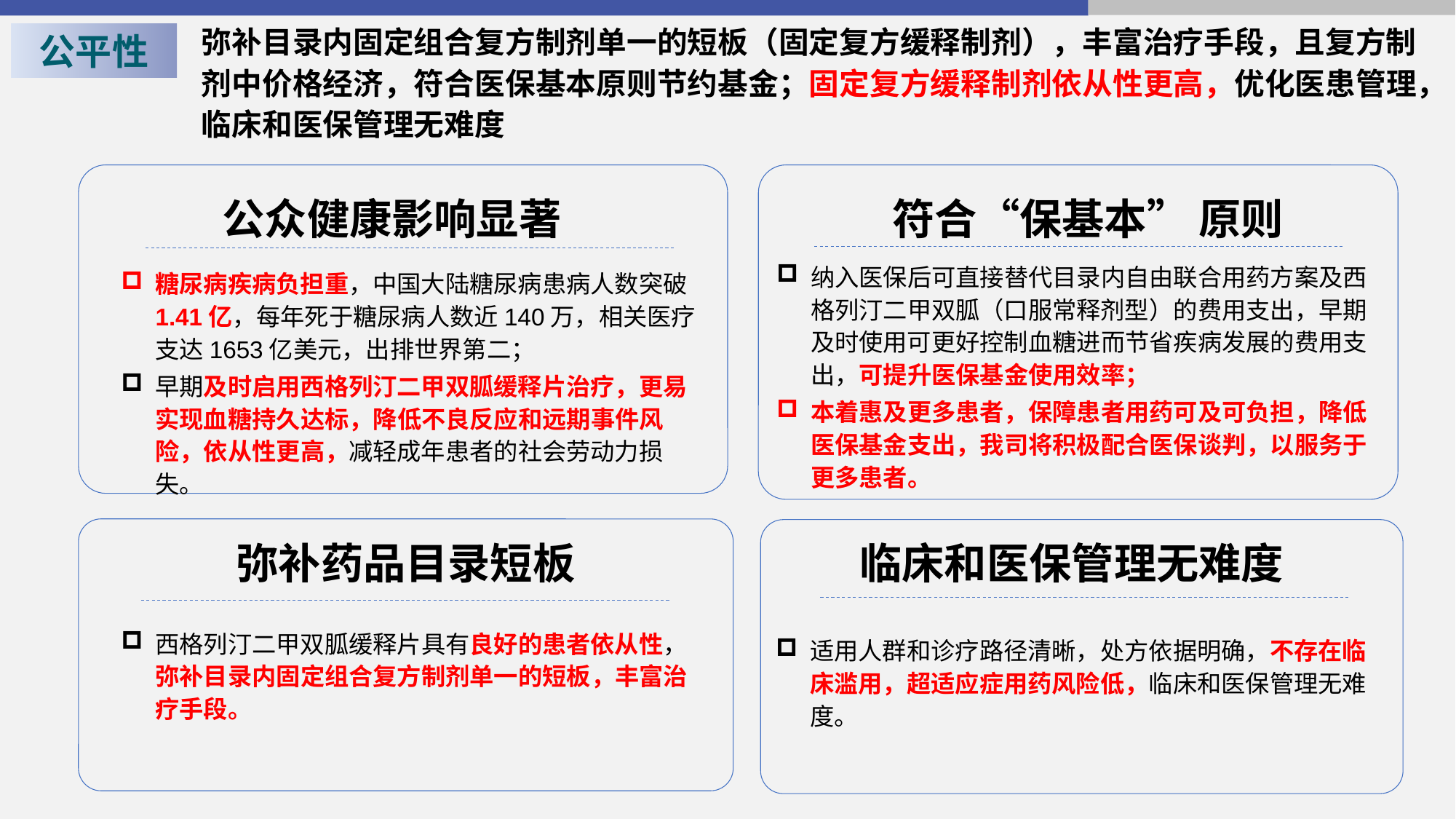

弥补目录内固定组合复方制剂单一的短板（固定复方缓释制剂），丰富治疗手段，且复方制剂中价格经济，符合医保基本原则节约基金；固定复方缓释制剂依从性更高，优化医患管理，临床和医保管理无难度
公平性

符合“保基本” 原则
公众健康影响显著
纳入医保后可直接替代目录内自由联合用药方案及西格列汀二甲双胍（口服常释剂型）的费用支出，早期及时使用可更好控制血糖进而节省疾病发展的费用支出，可提升医保基金使用效率；
本着惠及更多患者，保障患者用药可及可负担，降低医保基金支出，我司将积极配合医保谈判，以服务于更多患者。
糖尿病疾病负担重，中国大陆糖尿病患病人数突破1.41亿，每年死于糖尿病人数近140万，相关医疗支达1653亿美元，出排世界第二；
早期及时启用西格列汀二甲双胍缓释片治疗，更易实现血糖持久达标，降低不良反应和远期事件风险，依从性更高，减轻成年患者的社会劳动力损失。

临床和医保管理无难度
弥补药品目录短板
西格列汀二甲双胍缓释片具有良好的患者依从性，弥补目录内固定组合复方制剂单一的短板，丰富治疗手段。
适用人群和诊疗路径清晰，处方依据明确，不存在临床滥用，超适应症用药风险低，临床和医保管理无难度。